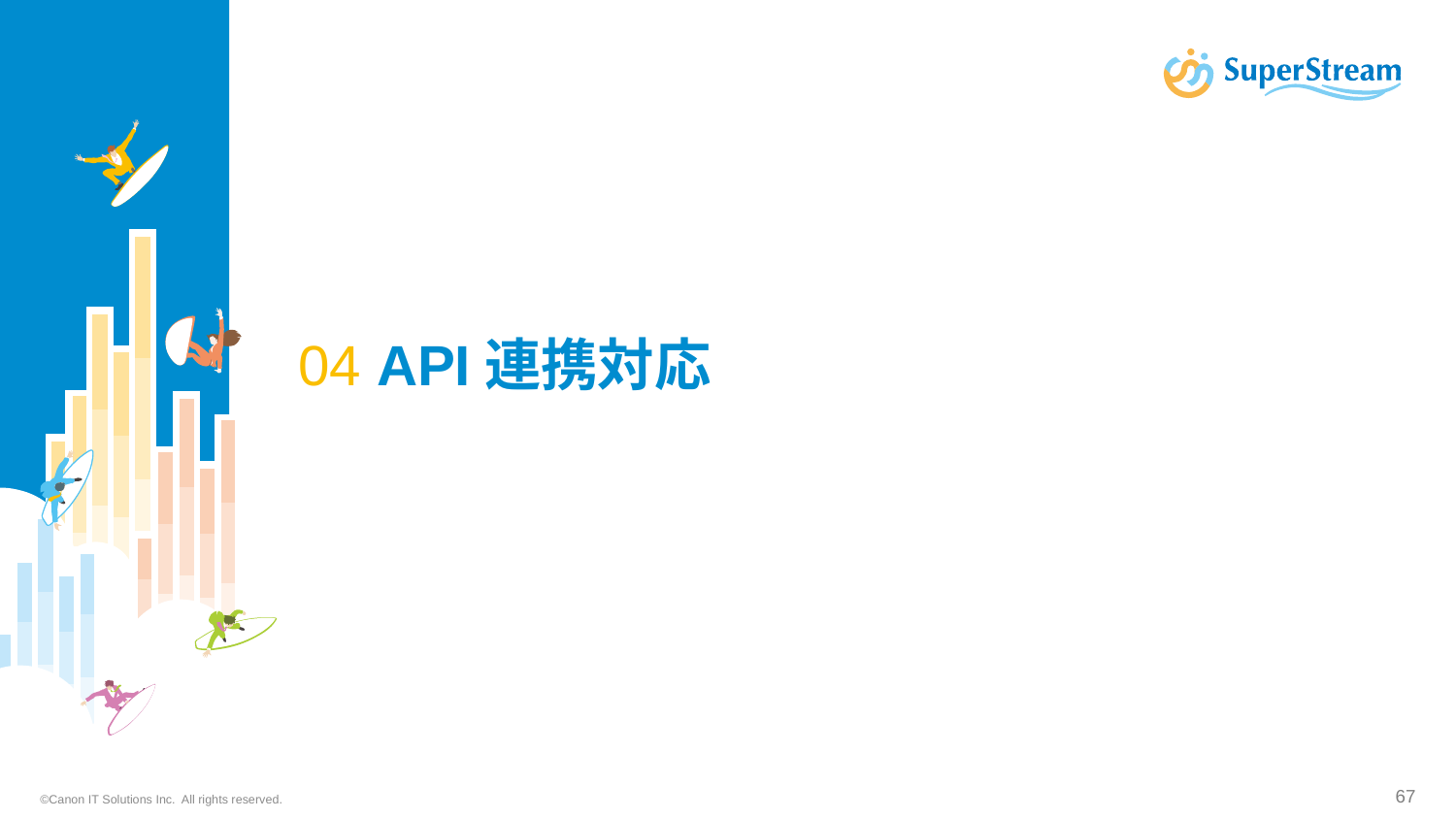

# 04 API連携対応
©Canon IT Solutions Inc.  All rights reserved.
67